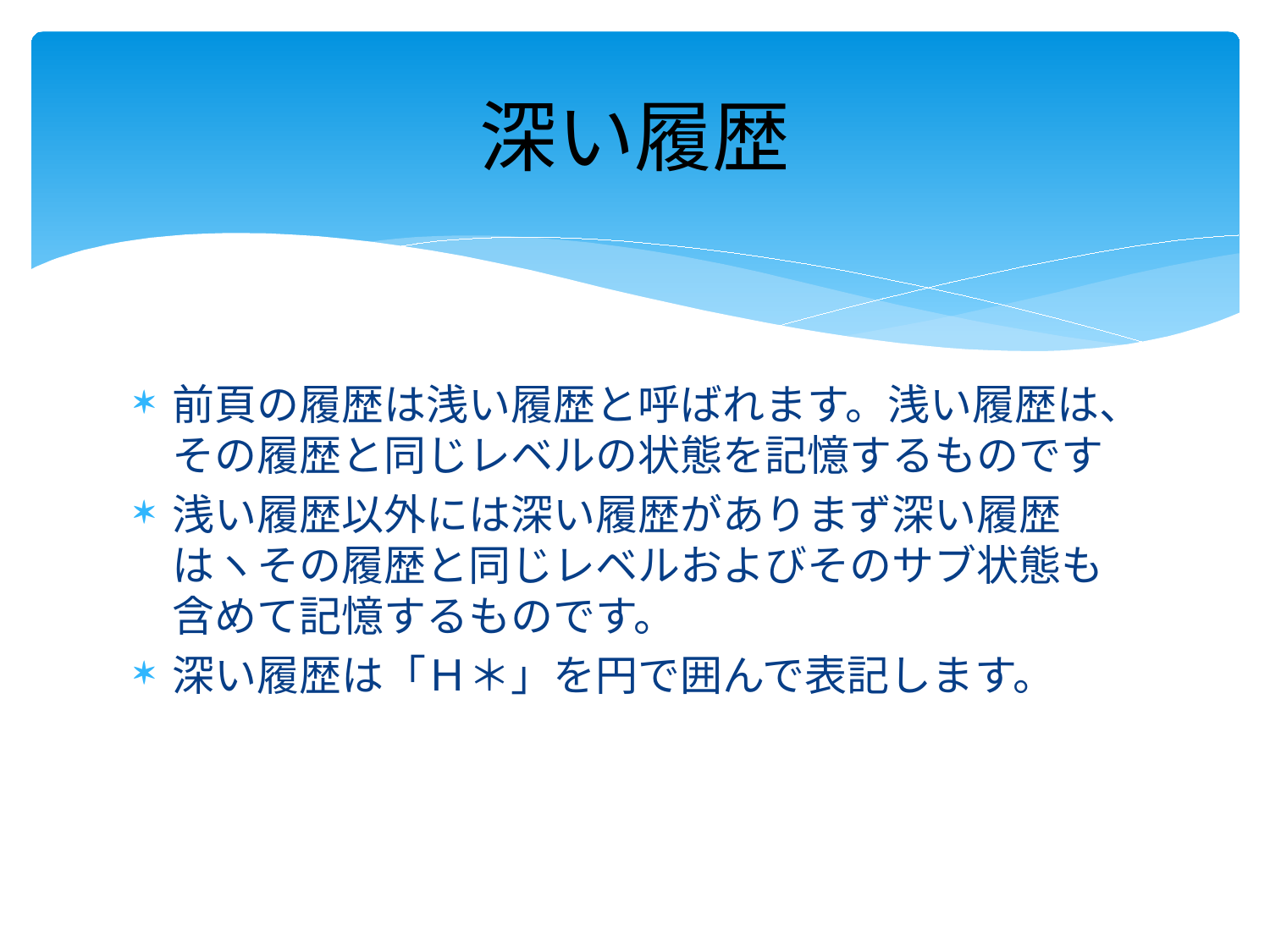

# 深い履歴
前頁の履歴は浅い履歴と呼ばれます。浅い履歴は、その履歴と同じレベルの状態を記憶するものです
浅い履歴以外には深い履歴がありまず深い履歴はヽその履歴と同じレベルおよびそのサブ状態も含めて記憶するものです。
深い履歴は「Ｈ＊」を円で囲んで表記します。